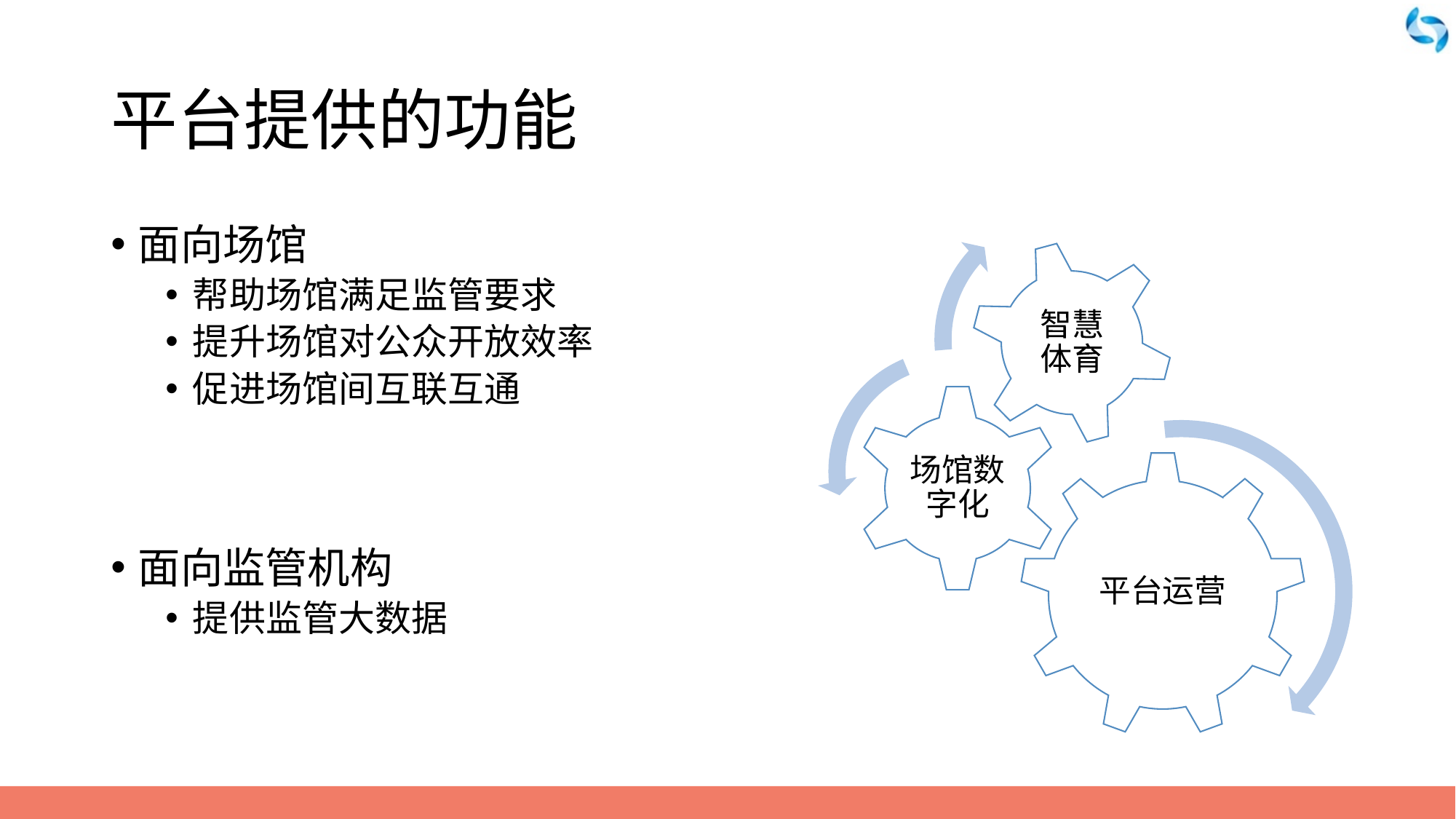

# 平台提供的功能
面向场馆
帮助场馆满足监管要求
提升场馆对公众开放效率
促进场馆间互联互通

面向监管机构
提供监管大数据

平台运营
场馆数字化
智慧体育